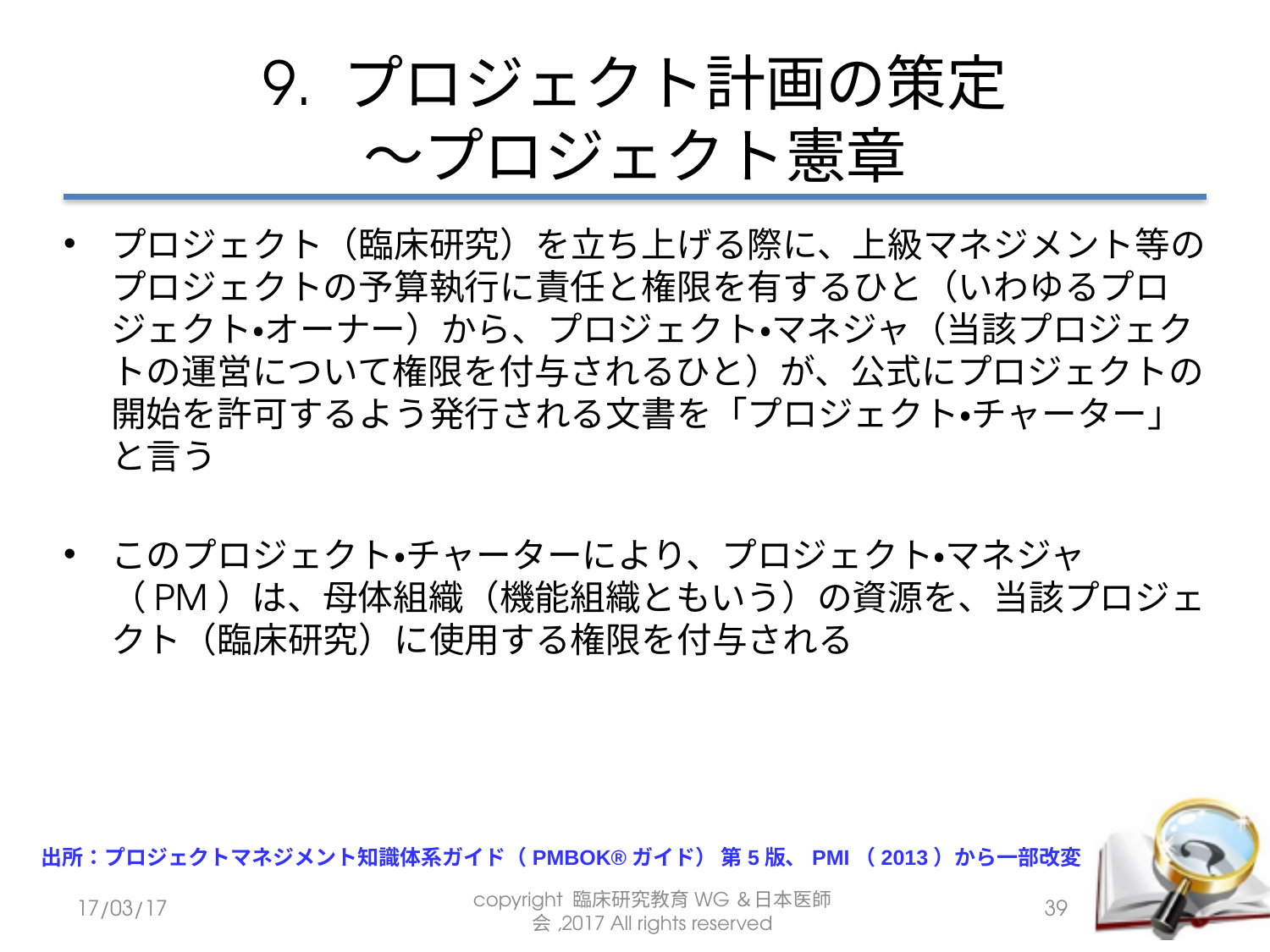

# 9. プロジェクト計画の策定 〜プロジェクト憲章
プロジェクト（臨床研究）を立ち上げる際に、上級マネジメント等のプロジェクトの予算執行に責任と権限を有するひと（いわゆるプロジェクト・オーナー）から、プロジェクト・マネジャ（当該プロジェクトの運営について権限を付与されるひと）が、公式にプロジェクトの開始を許可するよう発行される文書を「プロジェクト・チャーター」と言う

このプロジェクト・チャーターにより、プロジェクト・マネジャ（PM）は、母体組織（機能組織ともいう）の資源を、当該プロジェクト（臨床研究）に使用する権限を付与される
出所：プロジェクトマネジメント知識体系ガイド（PMBOK®ガイド） 第5版、PMI（2013）から一部改変
17/03/17
copyright 臨床研究教育WG＆日本医師会,2017 All rights reserved
39